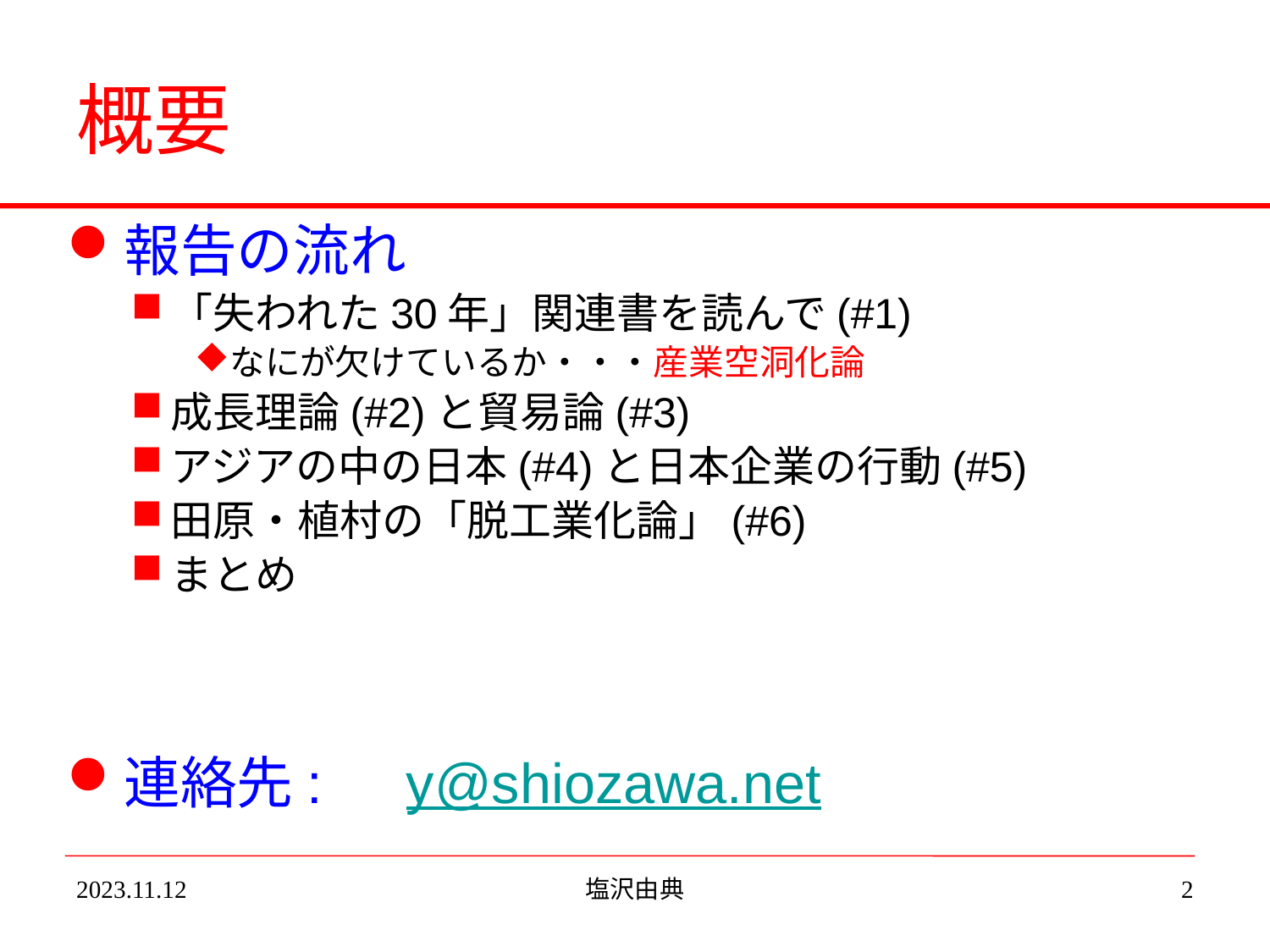

# 概要
報告の流れ
「失われた30年」関連書を読んで(#1)
なにが欠けているか・・・産業空洞化論
成長理論(#2)と貿易論(#3)
アジアの中の日本(#4)と日本企業の行動(#5)
田原・植村の「脱工業化論」(#6)
まとめ

連絡先:　y@shiozawa.net
2023.11.12
塩沢由典
2